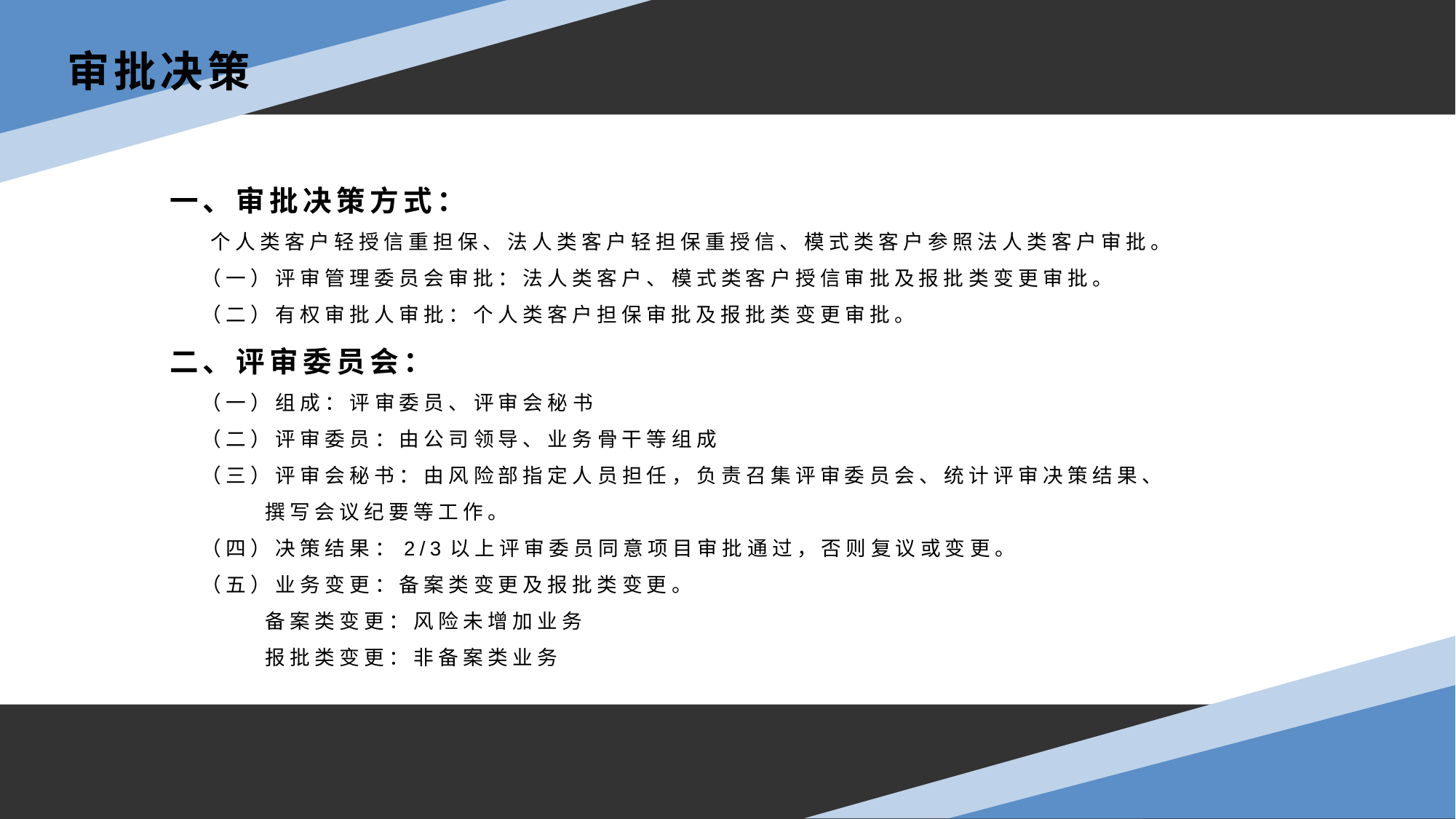

审批决策
一、审批决策方式：
    个人类客户轻授信重担保、法人类客户轻担保重授信、模式类客户参照法人类客户审批。
   （一）评审管理委员会审批：法人类客户、模式类客户授信审批及报批类变更审批。
   （二）有权审批人审批：个人类客户担保审批及报批类变更审批。
二、评审委员会：
   （一）组成：评审委员、评审会秘书
   （二）评审委员：由公司领导、业务骨干等组成
   （三）评审会秘书：由风险部指定人员担任，负责召集评审委员会、统计评审决策结果、
          撰写会议纪要等工作。
   （四）决策结果：2/3以上评审委员同意项目审批通过，否则复议或变更。
   （五）业务变更：备案类变更及报批类变更。
          备案类变更：风险未增加业务
          报批类变更：非备案类业务